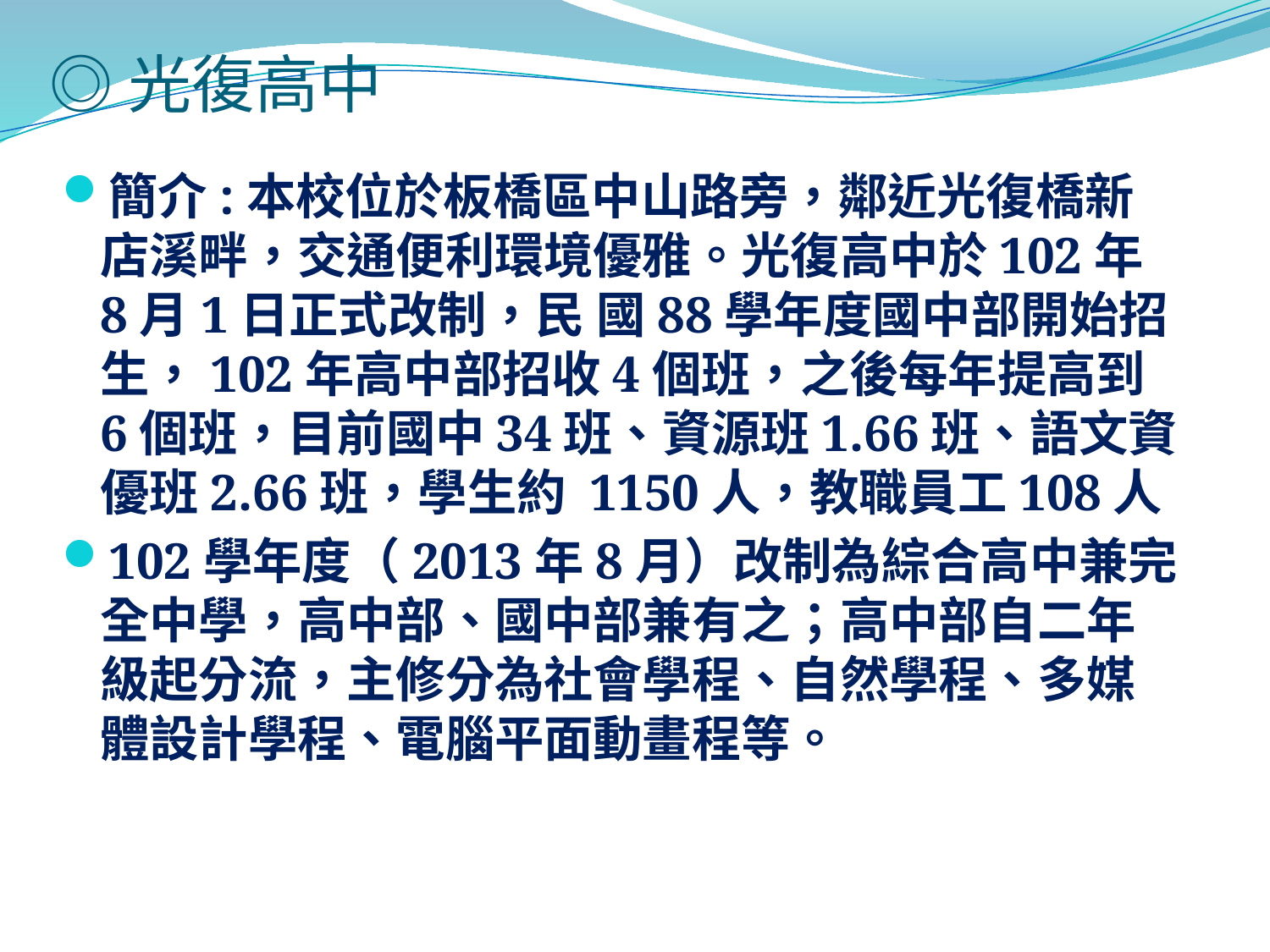

# ◎光復高中
簡介:本校位於板橋區中山路旁，鄰近光復橋新店溪畔，交通便利環境優雅。光復高中於102年8月1日正式改制，民 國88學年度國中部開始招生，102年高中部招收4個班，之後每年提高到6個班，目前國中34班、資源班1.66班、語文資優班2.66班，學生約 1150人，教職員工108人
102學年度（2013年8月）改制為綜合高中兼完全中學，高中部、國中部兼有之；高中部自二年級起分流，主修分為社會學程、自然學程、多媒體設計學程、電腦平面動畫程等。